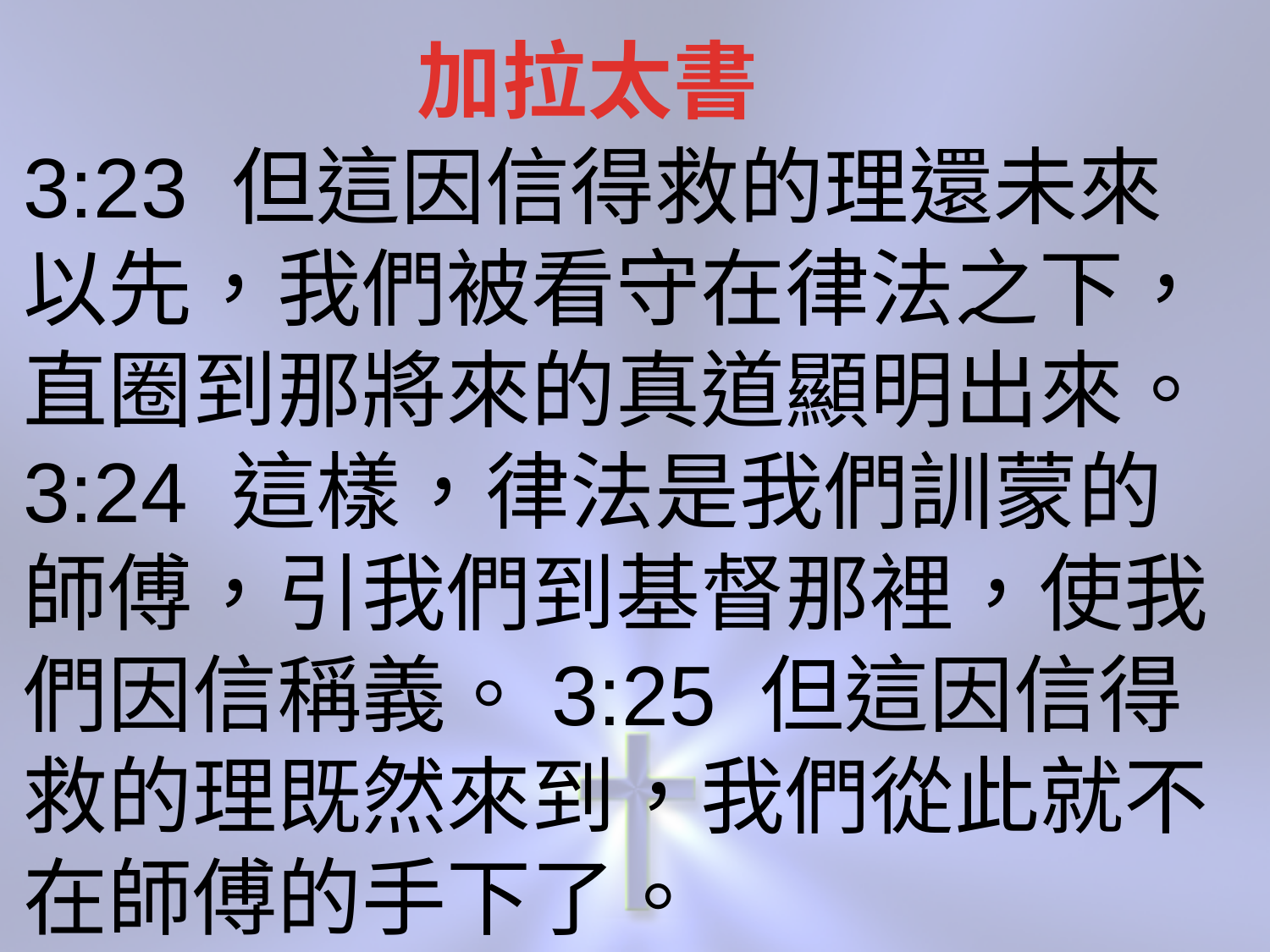

加拉太書
3:23 但這因信得救的理還未來以先，我們被看守在律法之下，直圈到那將來的真道顯明出來。3:24 這樣，律法是我們訓蒙的師傅，引我們到基督那裡，使我們因信稱義。3:25 但這因信得救的理既然來到，我們從此就不在師傅的手下了。